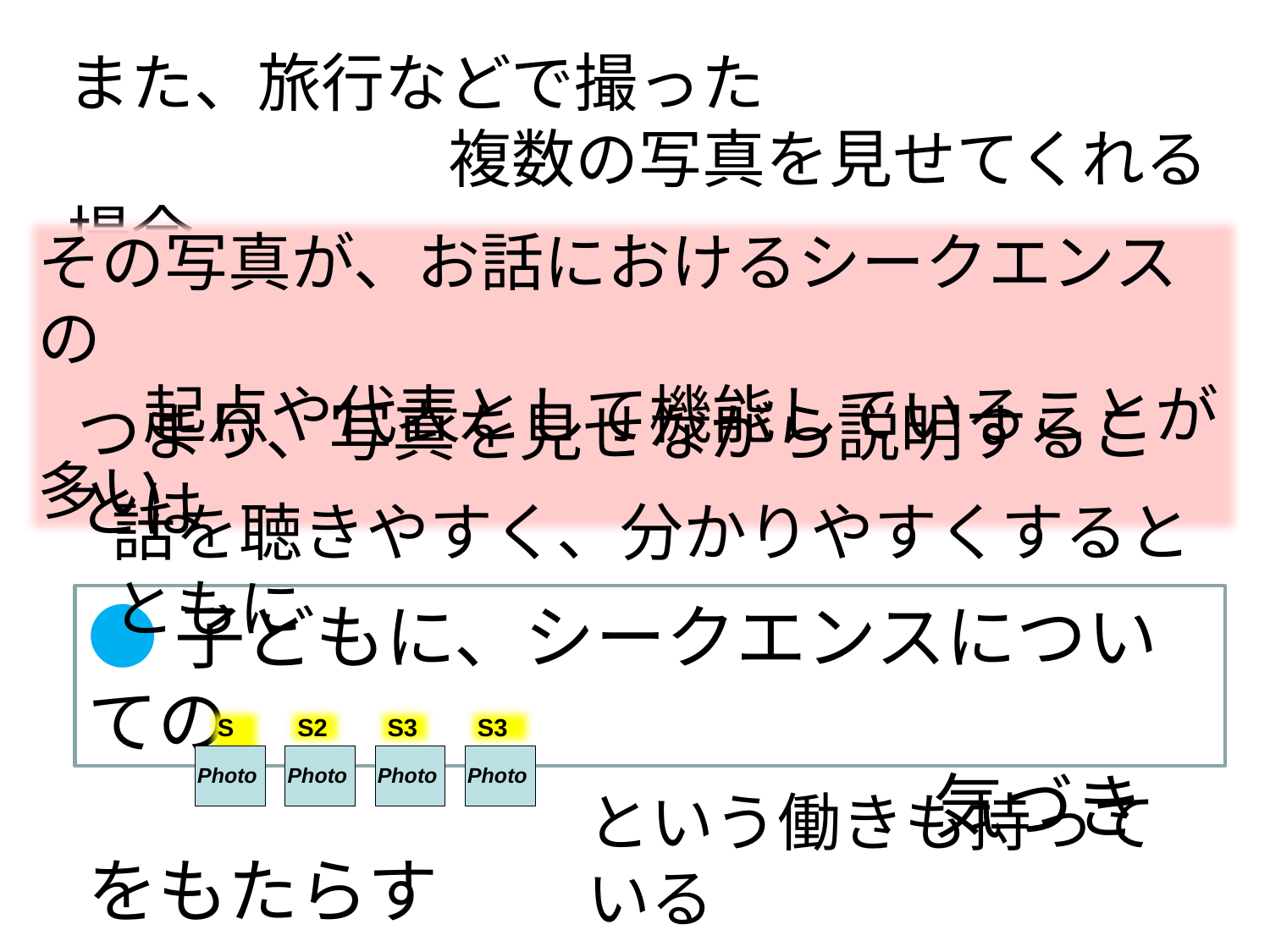

また、旅行などで撮った
　　　　　　複数の写真を見せてくれる場合
その写真が、お話におけるシークエンスの
　　起点や代表として機能していることが多い
つまり、写真を見せながら説明することは
話を聴きやすく、分かりやすくするとともに
●子どもに、シークエンスについての
　　　　　　　　　　　　気づきをもたらす

S１
S2
S3
S3

Photo
Photo
Photo
Photo
という働きも持っている